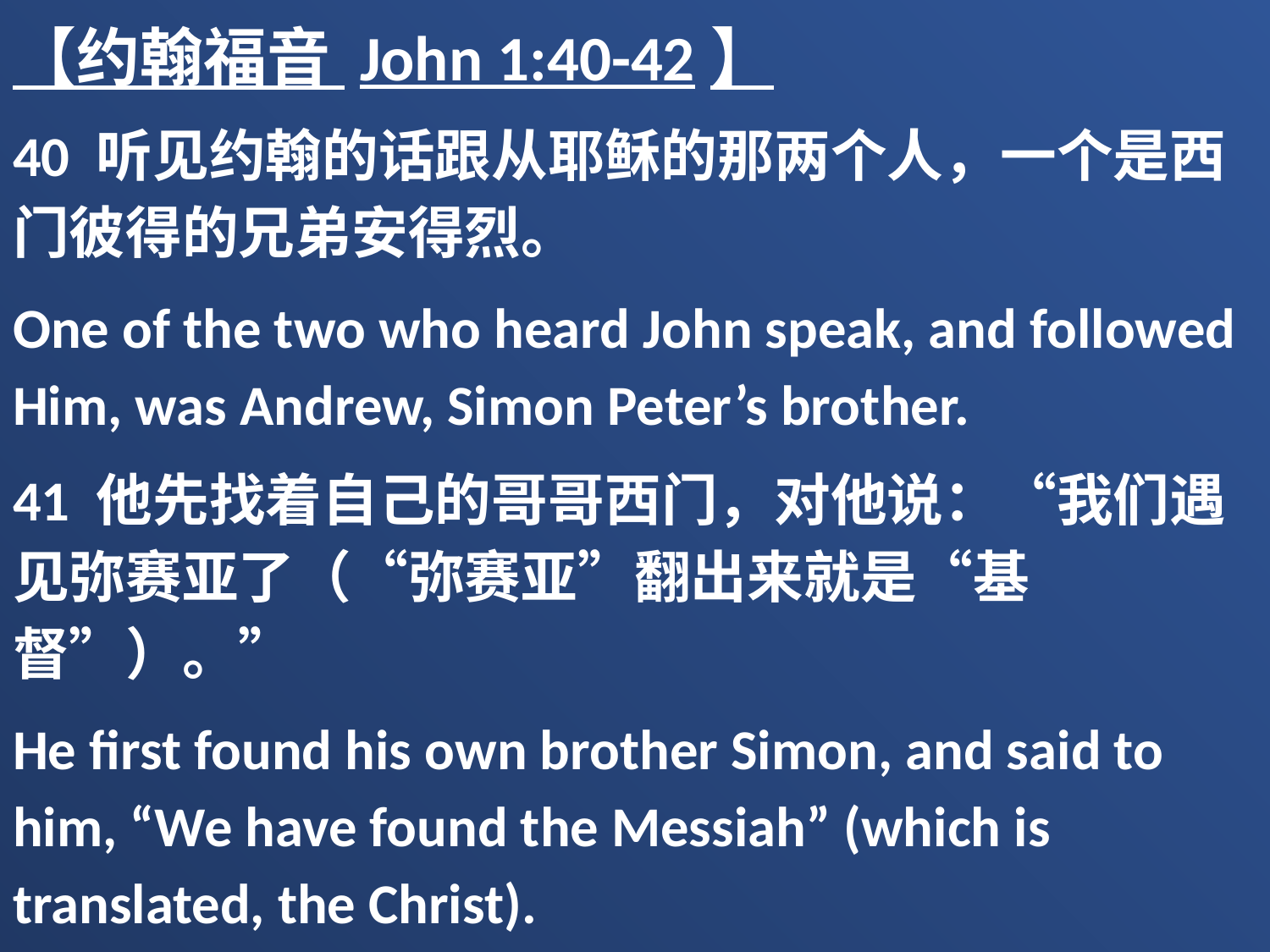

【约翰福音 John 1:40-42】
40 听见约翰的话跟从耶稣的那两个人，一个是西门彼得的兄弟安得烈。
One of the two who heard John speak, and followed Him, was Andrew, Simon Peter’s brother.
41 他先找着自己的哥哥西门，对他说：“我们遇见弥赛亚了（“弥赛亚”翻出来就是“基督”）。”
He first found his own brother Simon, and said to him, “We have found the Messiah” (which is translated, the Christ).